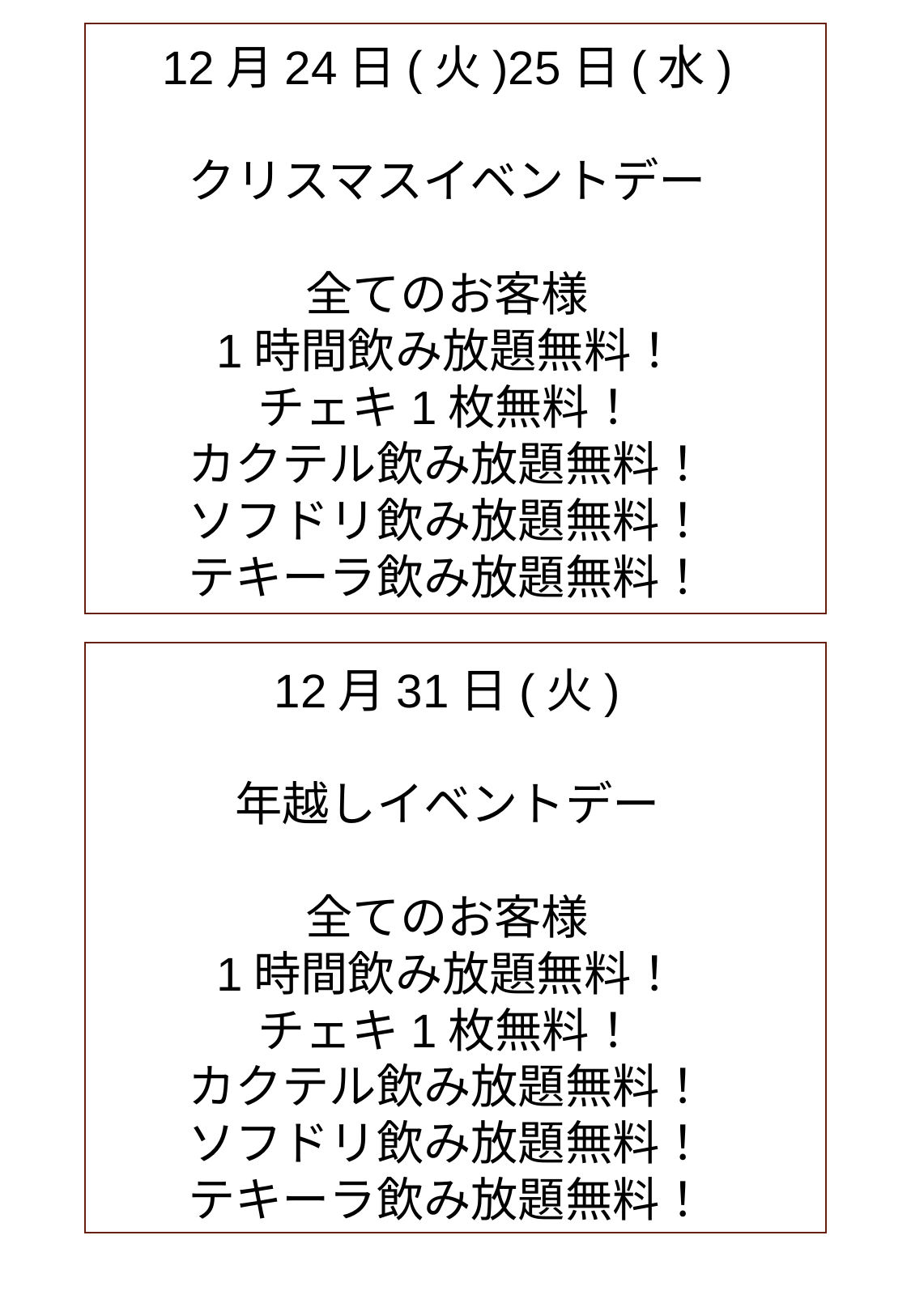

12月24日(火)25日(水)

クリスマスイベントデー

全てのお客様
1時間飲み放題無料！
チェキ1枚無料！
カクテル飲み放題無料！
ソフドリ飲み放題無料！
テキーラ飲み放題無料！

12月31日(火)

年越しイベントデー

全てのお客様
1時間飲み放題無料！
チェキ1枚無料！
カクテル飲み放題無料！
ソフドリ飲み放題無料！
テキーラ飲み放題無料！